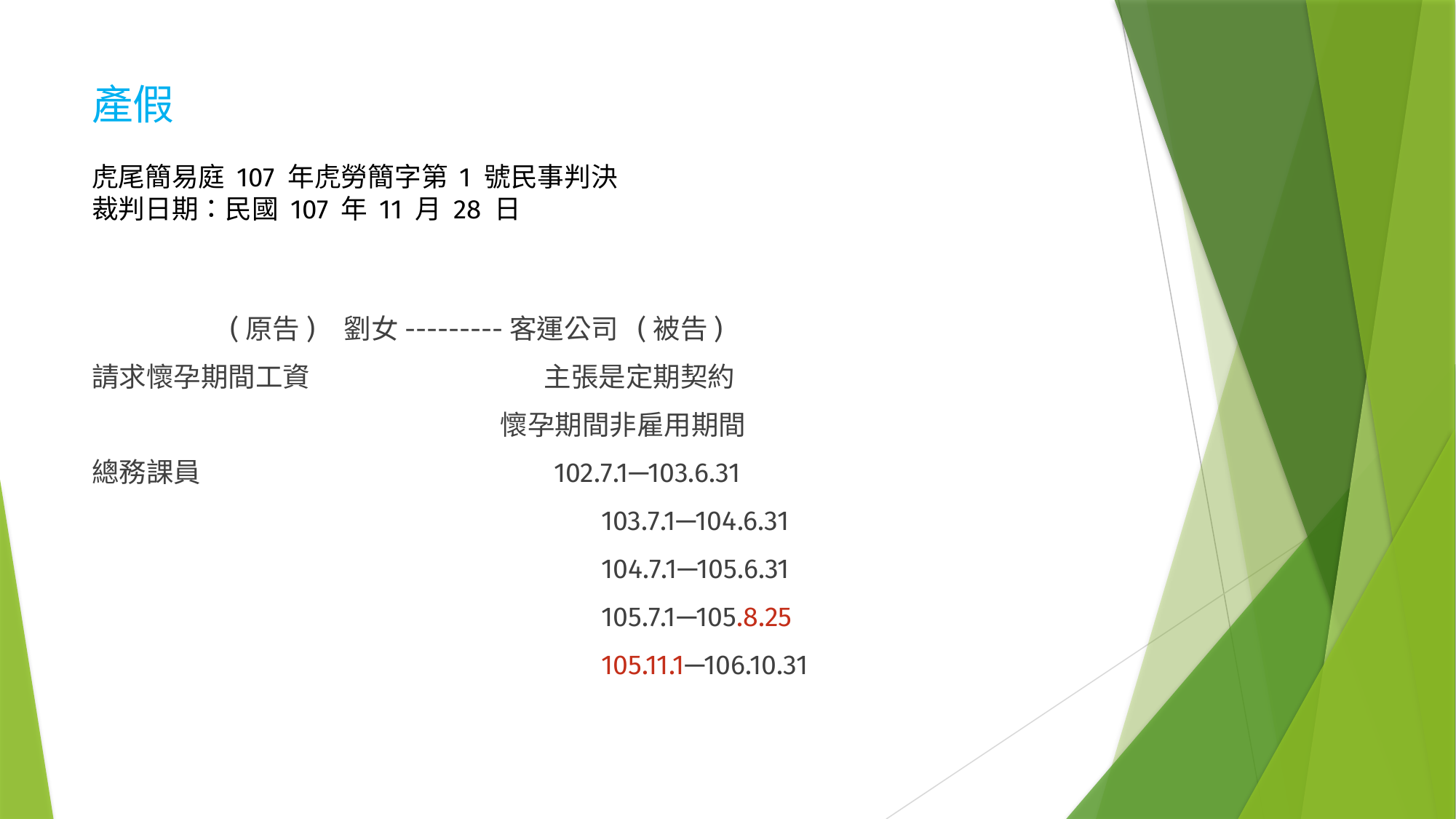

# 產假 虎尾簡易庭 107 年虎勞簡字第 1 號民事判決 裁判日期：民國 107 年 11 月 28 日

                   (原告)   劉女---------客運公司  (被告)
請求懷孕期間工資                                      主張是定期契約
                                                                 懷孕期間非雇用期間
總務課員                                                        102.7.1—103.6.31
                                                                      103.7.1—104.6.31
                                                                      104.7.1—105.6.31
                                                                      105.7.1—105.8.25
                                                                      105.11.1—106.10.31